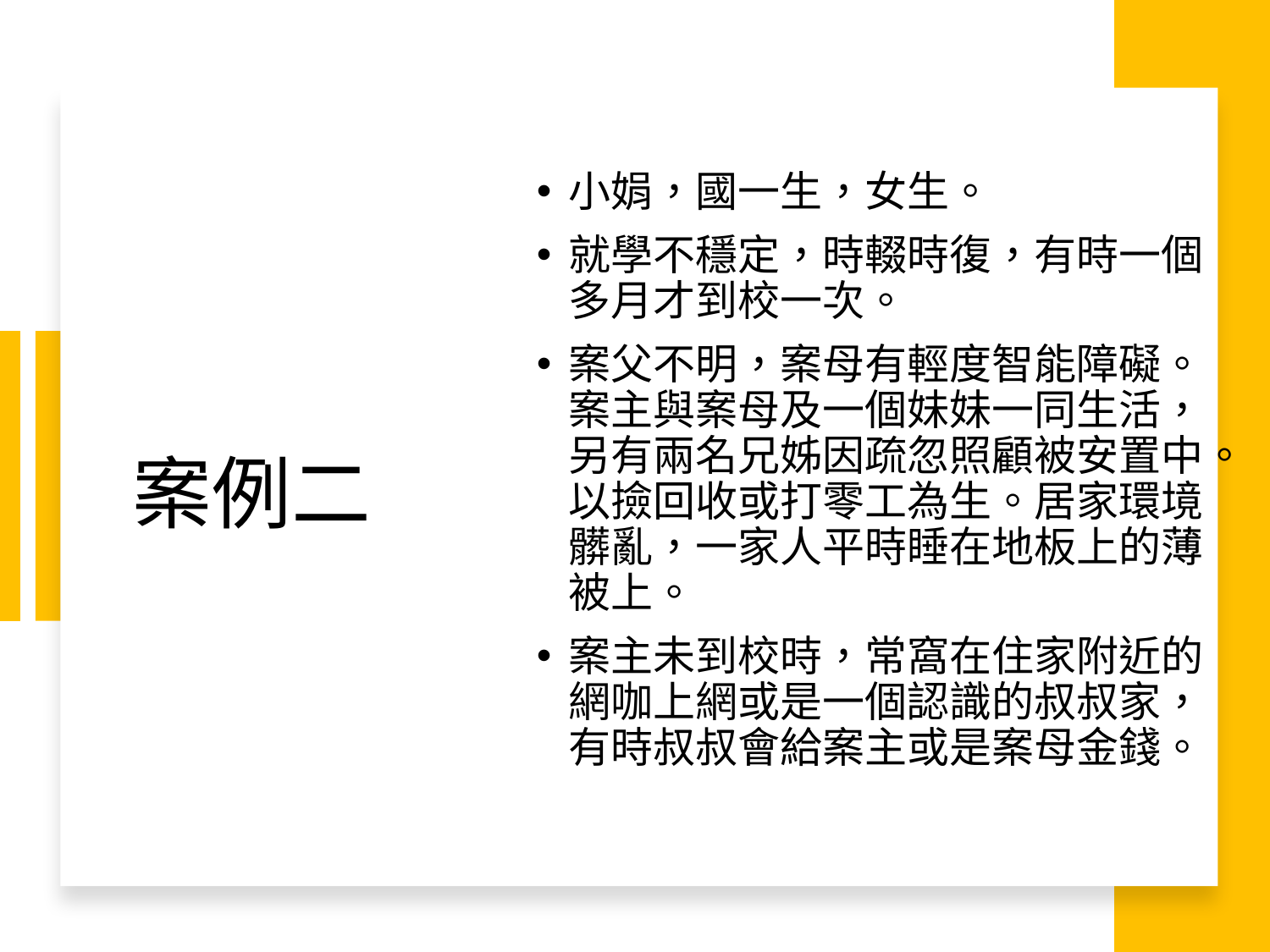

小娟，國一生，女生。
就學不穩定，時輟時復，有時一個多月才到校一次。
案父不明，案母有輕度智能障礙。案主與案母及一個妹妹一同生活，另有兩名兄姊因疏忽照顧被安置中。以撿回收或打零工為生。居家環境髒亂，一家人平時睡在地板上的薄被上。
案主未到校時，常窩在住家附近的網咖上網或是一個認識的叔叔家，有時叔叔會給案主或是案母金錢。
# 案例二